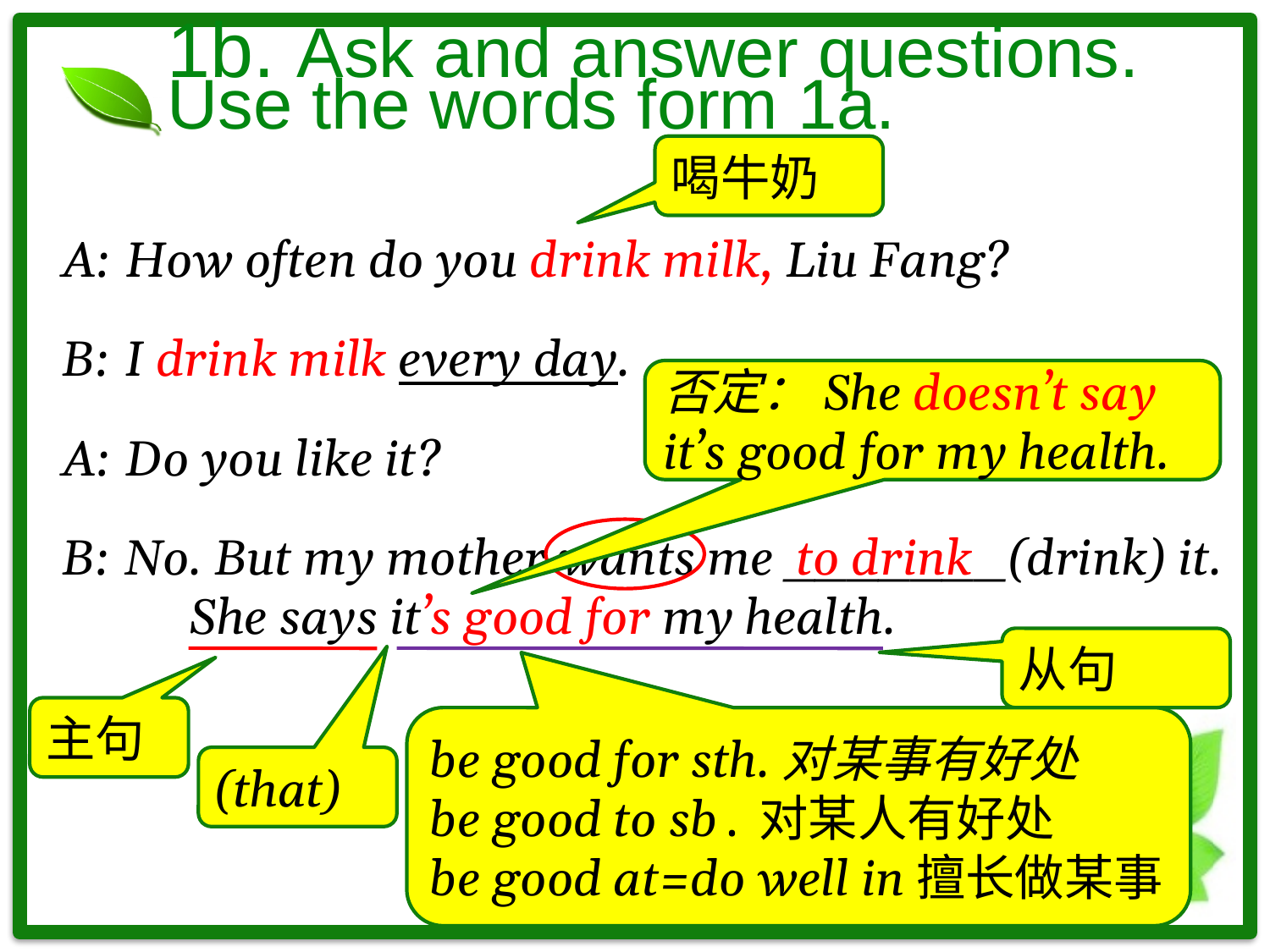

# 1b. Ask and answer questions. Use the words form 1a.
喝牛奶
A: How often do you drink milk, Liu Fang?
B: I drink milk every day.
否定：She doesn’t say
it’s good for my health.
A: Do you like it?
B: No. But my mother wants me _______(drink) it.
	She says it’s good for my health.

to drink
从句
主句
be good for sth.对某事有好处
be good to sb.对某人有好处
be good at=do well in擅长做某事
(that)